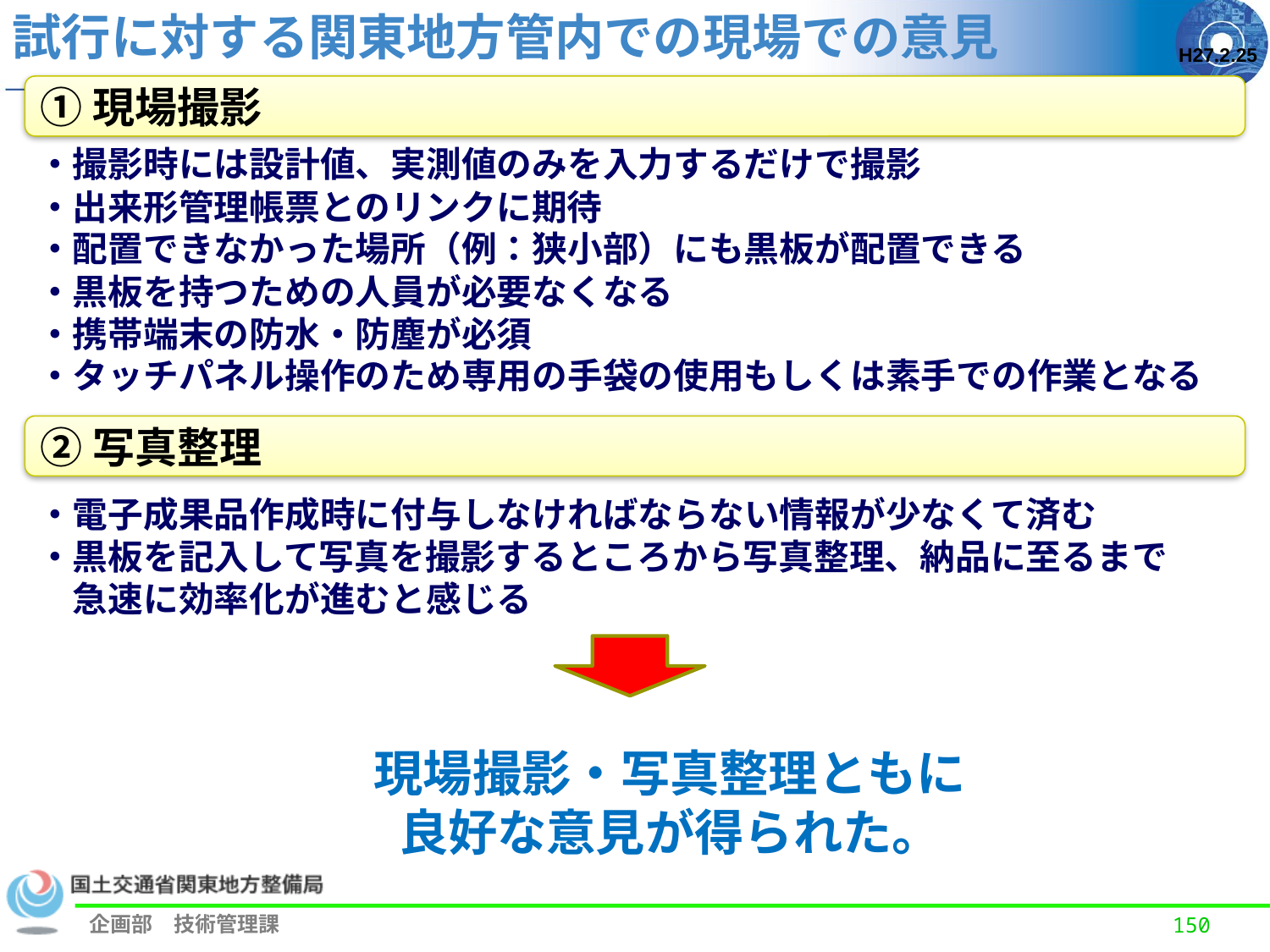

試行に対する関東地方管内での現場での意見
H27.2.25
①現場撮影
・撮影時には設計値、実測値のみを入力するだけで撮影
・出来形管理帳票とのリンクに期待
・配置できなかった場所（例：狭小部）にも黒板が配置できる
・黒板を持つための人員が必要なくなる
・携帯端末の防水・防塵が必須
・タッチパネル操作のため専用の手袋の使用もしくは素手での作業となる

②写真整理
・電子成果品作成時に付与しなければならない情報が少なくて済む
・黒板を記入して写真を撮影するところから写真整理、納品に至るまで
　急速に効率化が進むと感じる

現場撮影・写真整理ともに
良好な意見が得られた。